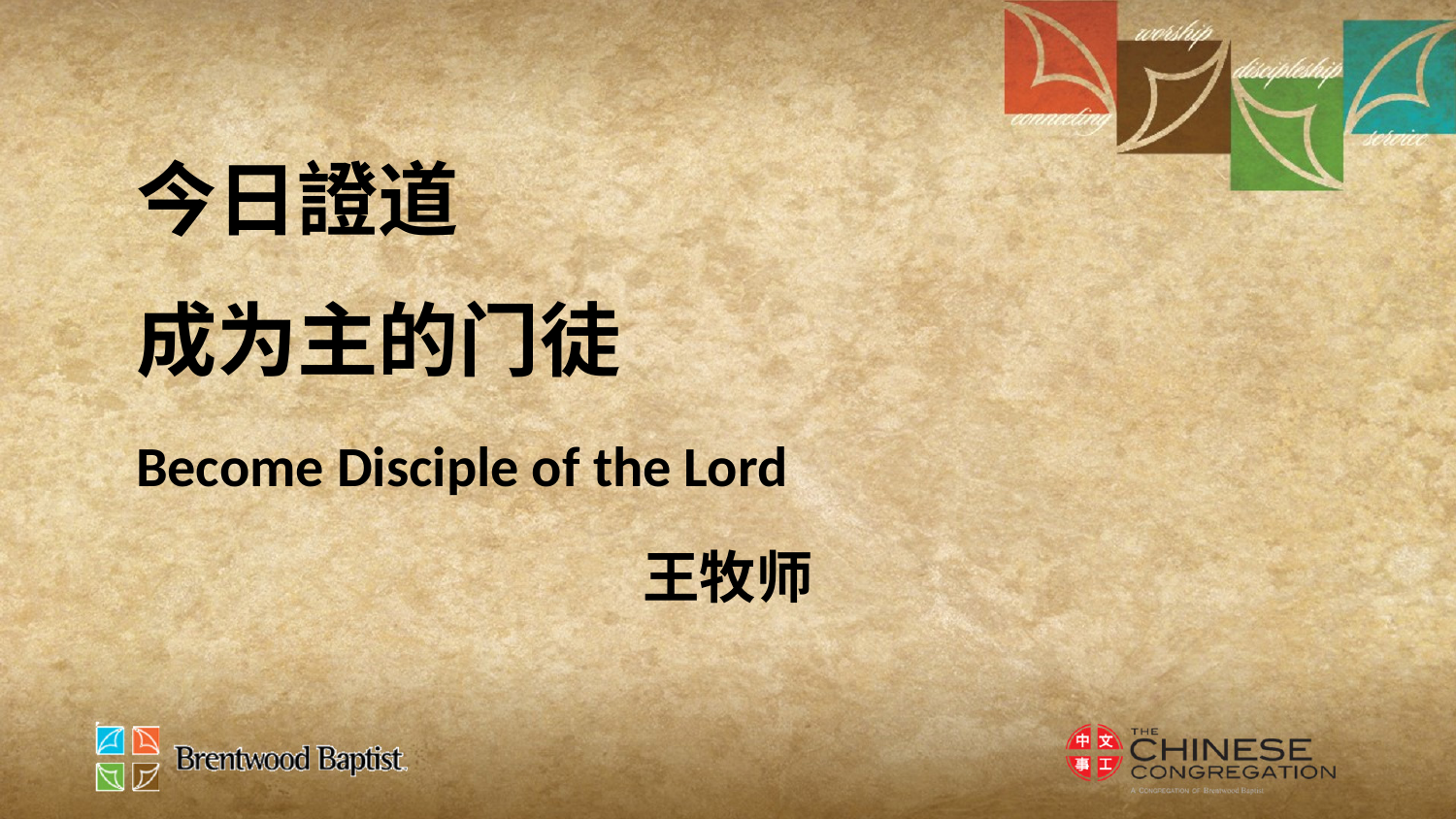

今日證道

成为主的门徒

Become Disciple of the Lord

王牧师